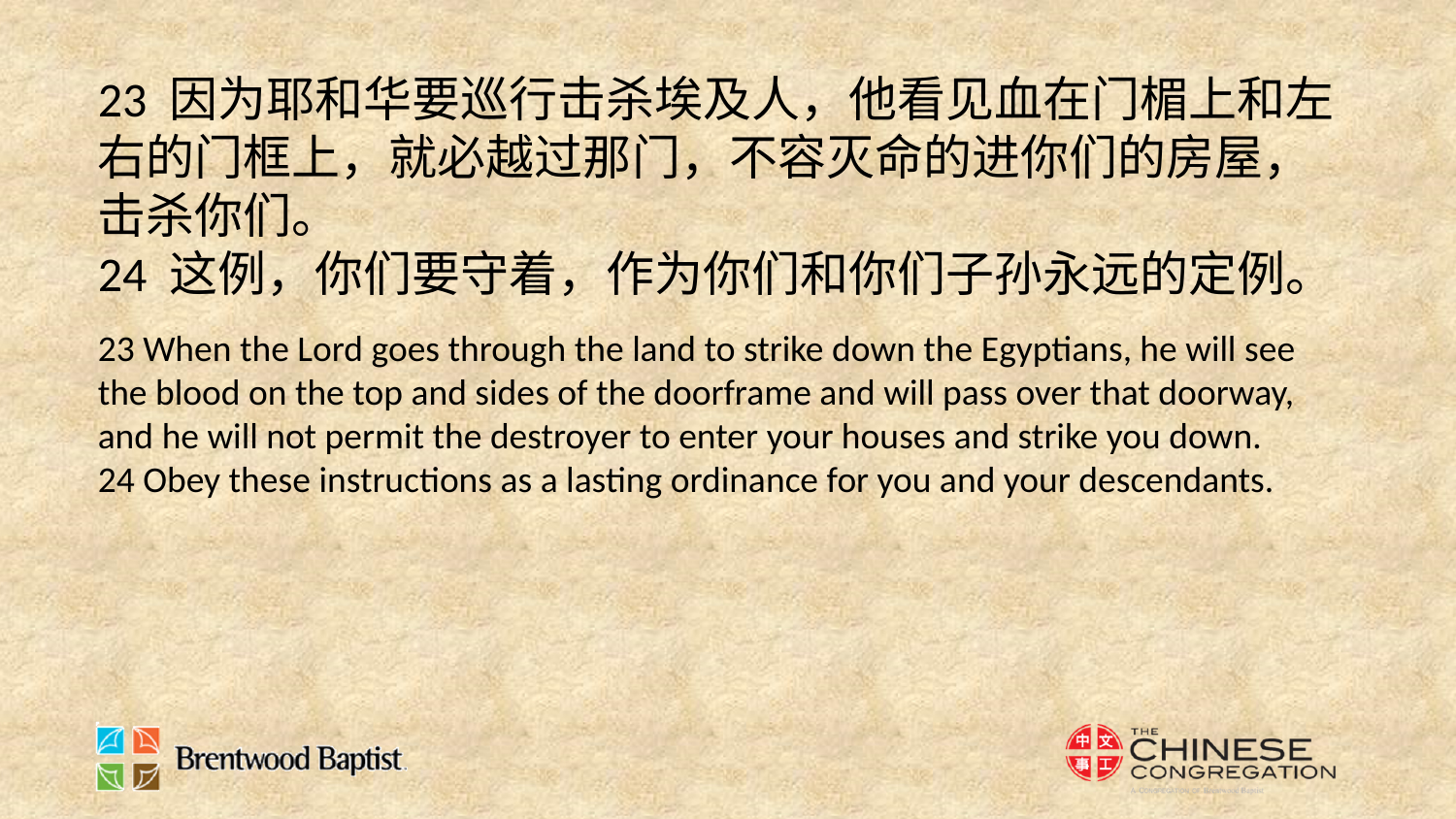

23 因为耶和华要巡行击杀埃及人，他看见血在门楣上和左右的门框上，就必越过那门，不容灭命的进你们的房屋，击杀你们。
24 这例，你们要守着，作为你们和你们子孙永远的定例。

23 When the Lord goes through the land to strike down the Egyptians, he will see the blood on the top and sides of the doorframe and will pass over that doorway, and he will not permit the destroyer to enter your houses and strike you down.
24 Obey these instructions as a lasting ordinance for you and your descendants.